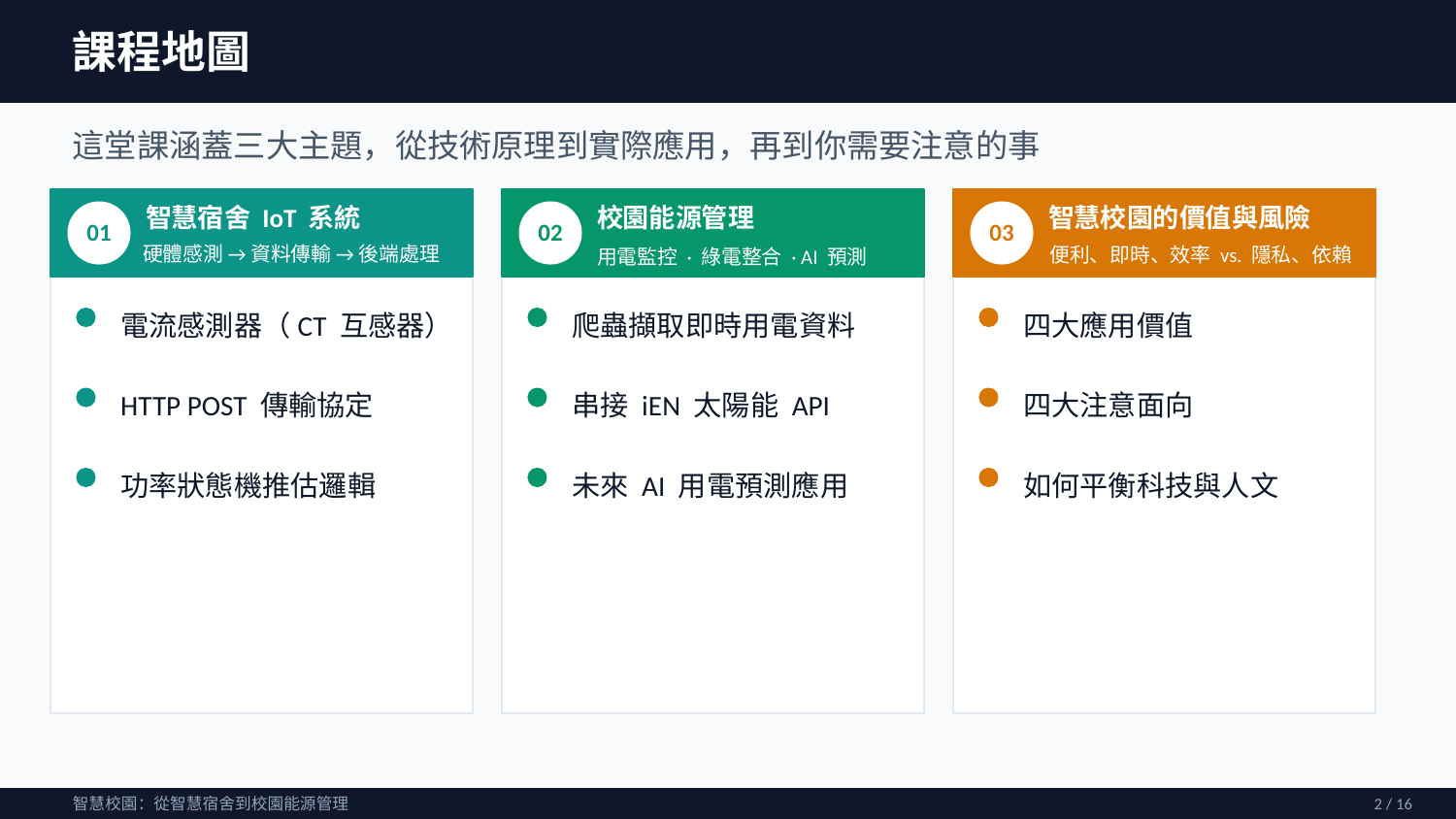

課程地圖
這堂課涵蓋三大主題，從技術原理到實際應用，再到你需要注意的事

智慧宿舍 IoT 系統
校園能源管理
智慧校園的價值與風險
01
02
03

硬體感測 → 資料傳輸 → 後端處理
便利、即時、效率 vs. 隱私、依賴
用電監控 · 綠電整合 · AI 預測
電流感測器（CT 互感器）
爬蟲擷取即時用電資料
四大應用價值

HTTP POST 傳輸協定
串接 iEN 太陽能 API
四大注意面向

功率狀態機推估邏輯
未來 AI 用電預測應用
如何平衡科技與人文

智慧校園：從智慧宿舍到校園能源管理
2 / 16